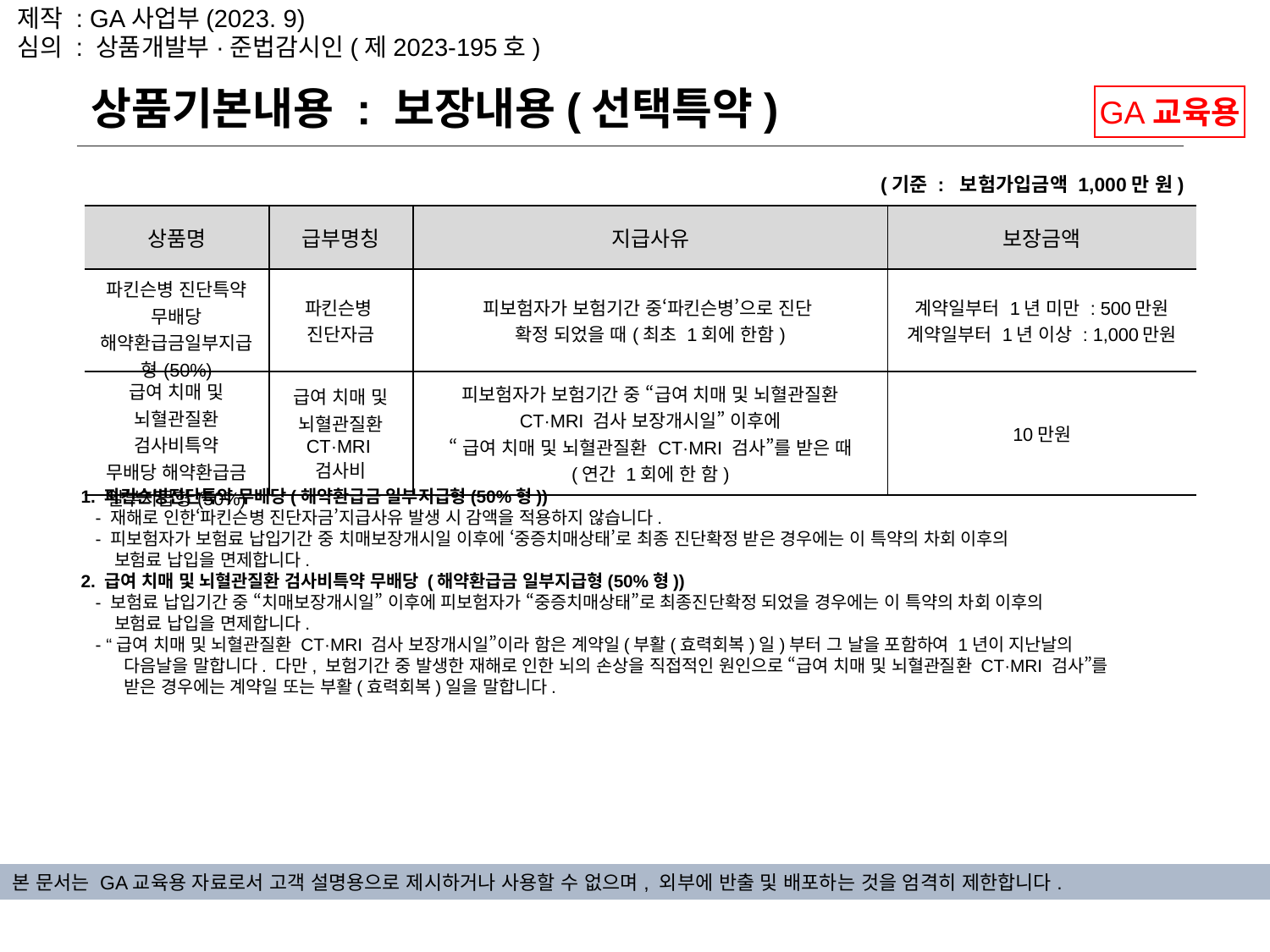

제작 : GA사업부(2023. 9)
심의 : 상품개발부·준법감시인(제2023-195호)
상품기본내용 : 보장내용(선택특약)
GA교육용
(기준 :  보험가입금액 1,000만 원)
| 상품명 | 급부명칭 | 지급사유 | 보장금액 |
| --- | --- | --- | --- |
| 파킨슨병 진단특약 무배당 해약환급금일부지급형(50%) | 파킨슨병 진단자금 | 피보험자가 보험기간 중‘파킨슨병’으로 진단 확정 되었을 때(최초 1회에 한함) | 계약일부터 1년 미만 : 500만원 계약일부터 1년 이상 : 1,000만원 |
| 급여 치매 및 뇌혈관질환 검사비특약 무배당 해약환급금 일부지급형(50%) | 급여 치매 및 뇌혈관질환 CT·MRI 검사비 | 피보험자가 보험기간 중 “급여 치매 및 뇌혈관질환 CT·MRI 검사 보장개시일” 이후에 “급여 치매 및 뇌혈관질환 CT·MRI 검사”를 받은 때 (연간 1회에 한 함) | 10만원 |
1. 파킨슨병진단특약 무배당(해약환급금 일부지급형(50%형))
   - 재해로 인한‘파킨슨병 진단자금’지급사유 발생 시 감액을 적용하지 않습니다.
   - 피보험자가 보험료 납입기간 중 치매보장개시일 이후에 ‘중증치매상태’로 최종 진단확정 받은 경우에는 이 특약의 차회 이후의
      보험료 납입을 면제합니다.
2. 급여 치매 및 뇌혈관질환 검사비특약 무배당 (해약환급금 일부지급형(50%형))
   - 보험료 납입기간 중 “치매보장개시일” 이후에 피보험자가 “중증치매상태”로 최종진단확정 되었을 경우에는 이 특약의 차회 이후의
      보험료 납입을 면제합니다.
   - “급여 치매 및 뇌혈관질환 CT·MRI 검사 보장개시일”이라 함은 계약일(부활(효력회복)일)부터 그 날을 포함하여 1년이 지난날의
        다음날을 말합니다. 다만, 보험기간 중 발생한 재해로 인한 뇌의 손상을 직접적인 원인으로 “급여 치매 및 뇌혈관질환 CT·MRI 검사”를
        받은 경우에는 계약일 또는 부활(효력회복)일을 말합니다.
본 문서는 GA교육용 자료로서 고객 설명용으로 제시하거나 사용할 수 없으며, 외부에 반출 및 배포하는 것을 엄격히 제한합니다.